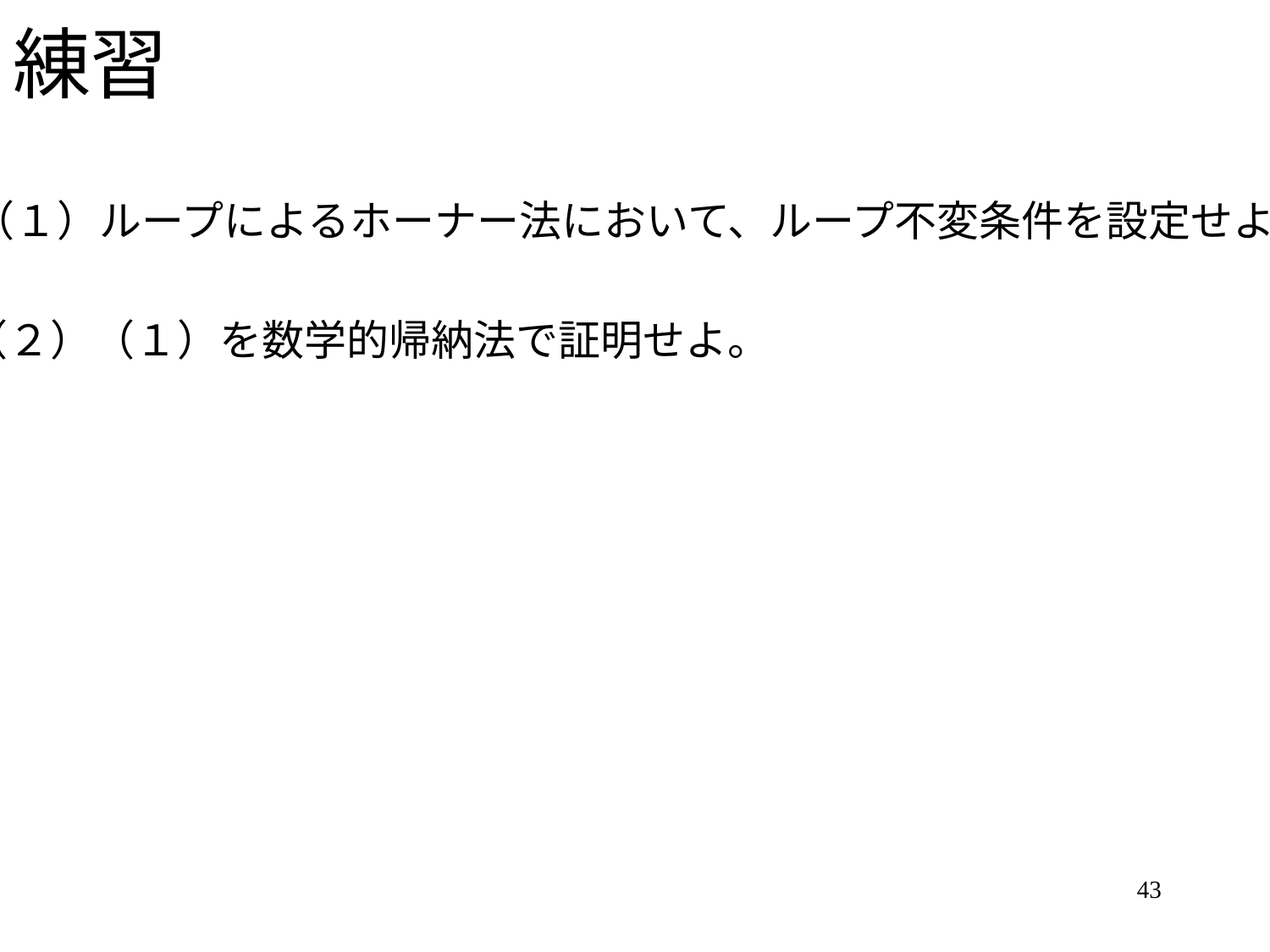

# 練習
（１）ループによるホーナー法において、ループ不変条件を設定せよ。
（２）（１）を数学的帰納法で証明せよ。
43